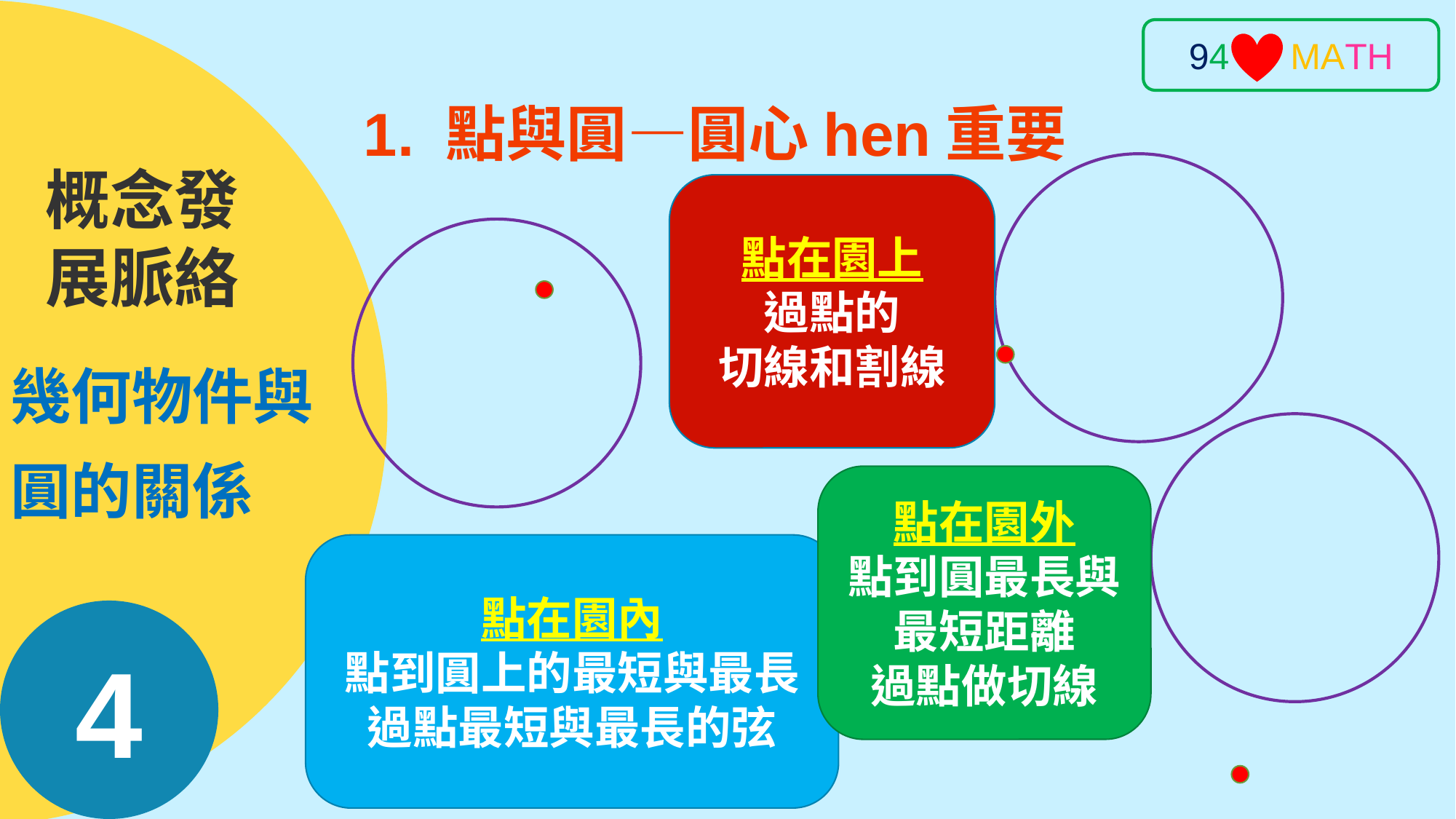

94      MATH

1. 點與圓—圓心hen重要
概念發展脈絡

點在園上
過點的
切線和割線

幾何物件與圓的關係

點在園外
點到圓最長與最短距離
過點做切線
點在園內
點到圓上的最短與最長
過點最短與最長的弦
4